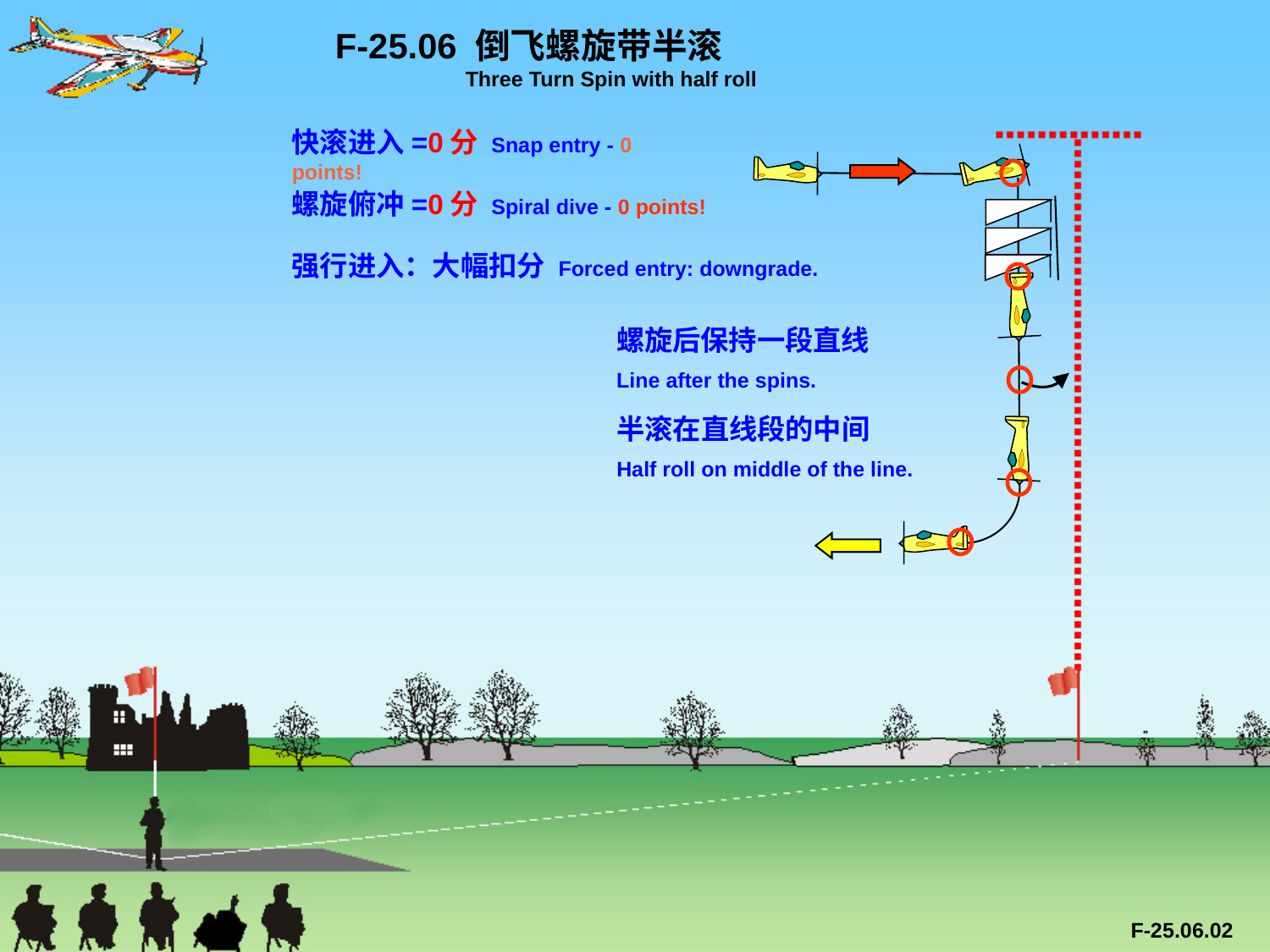

F-25.06 倒飞螺旋带半滚
                      Three Turn Spin with half roll
快滚进入=0分 Snap entry - 0 points!

螺旋俯冲=0分 Spiral dive - 0 points!

强行进入：大幅扣分 Forced entry: downgrade.

螺旋后保持一段直线
Line after the spins.

半滚在直线段的中间
Half roll on middle of the line.

F-25.06.02